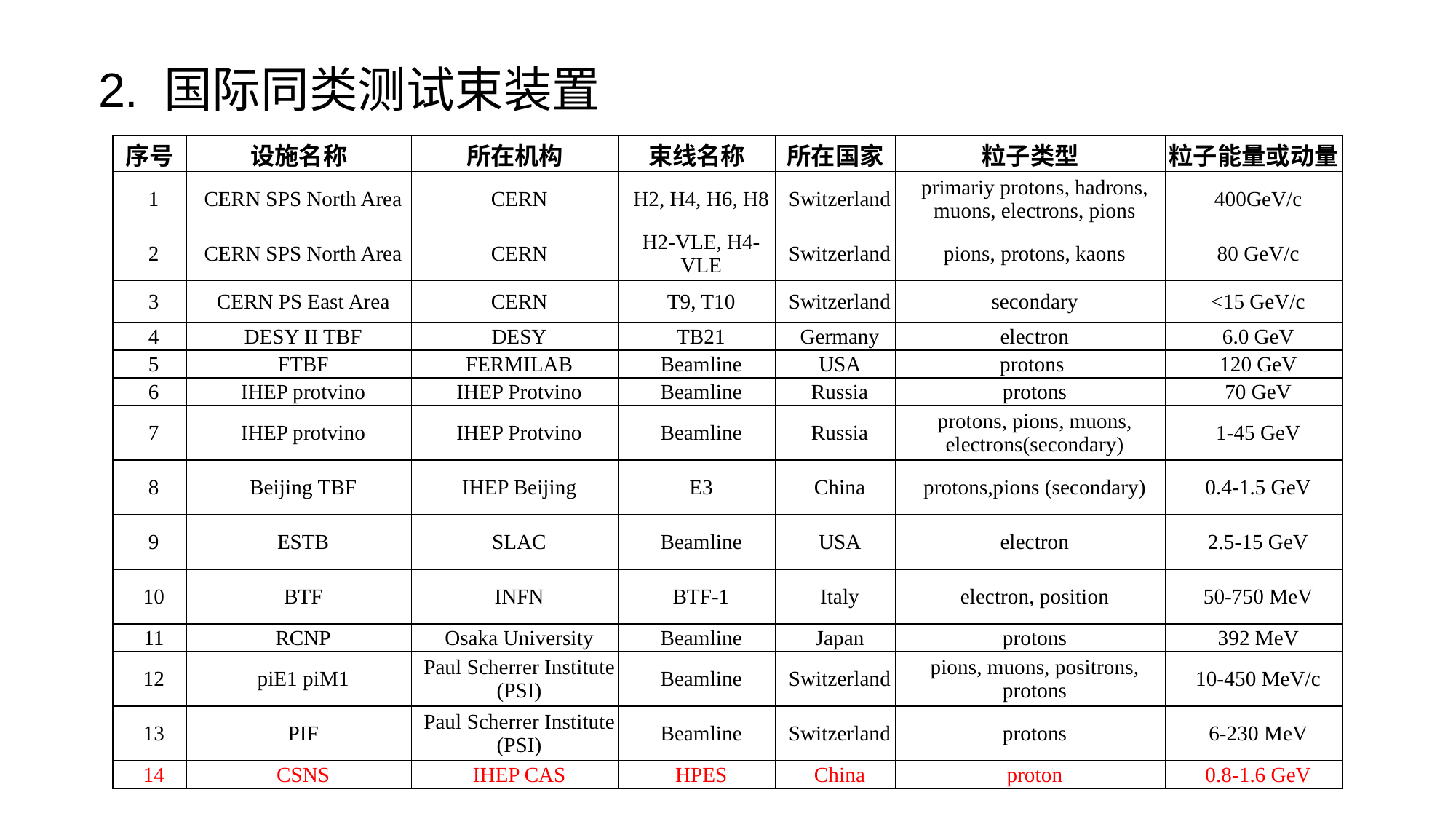

# 2. 国际同类测试束装置
| 序号 | 设施名称 | 所在机构 | 束线名称 | 所在国家 | 粒子类型 | 粒子能量或动量 |
| --- | --- | --- | --- | --- | --- | --- |
| 1 | CERN SPS North Area | CERN | H2, H4, H6, H8 | Switzerland | primariy protons, hadrons, muons, electrons, pions | 400GeV/c |
| 2 | CERN SPS North Area | CERN | H2-VLE, H4-VLE | Switzerland | pions, protons, kaons | 80 GeV/c |
| 3 | CERN PS East Area | CERN | T9, T10 | Switzerland | secondary | <15 GeV/c |
| 4 | DESY II TBF | DESY | TB21 | Germany | electron | 6.0 GeV |
| 5 | FTBF | FERMILAB | Beamline | USA | protons | 120 GeV |
| 6 | IHEP protvino | IHEP Protvino | Beamline | Russia | protons | 70 GeV |
| 7 | IHEP protvino | IHEP Protvino | Beamline | Russia | protons, pions, muons, electrons(secondary) | 1-45 GeV |
| 8 | Beijing TBF | IHEP Beijing | E3 | China | protons,pions (secondary) | 0.4-1.5 GeV |
| 9 | ESTB | SLAC | Beamline | USA | electron | 2.5-15 GeV |
| 10 | BTF | INFN | BTF-1 | Italy | electron, position | 50-750 MeV |
| 11 | RCNP | Osaka University | Beamline | Japan | protons | 392 MeV |
| 12 | piE1 piM1 | Paul Scherrer Institute (PSI) | Beamline | Switzerland | pions, muons, positrons, protons | 10-450 MeV/c |
| 13 | PIF | Paul Scherrer Institute (PSI) | Beamline | Switzerland | protons | 6-230 MeV |
| 14 | CSNS | IHEP CAS | HPES | China | proton | 0.8-1.6 GeV |